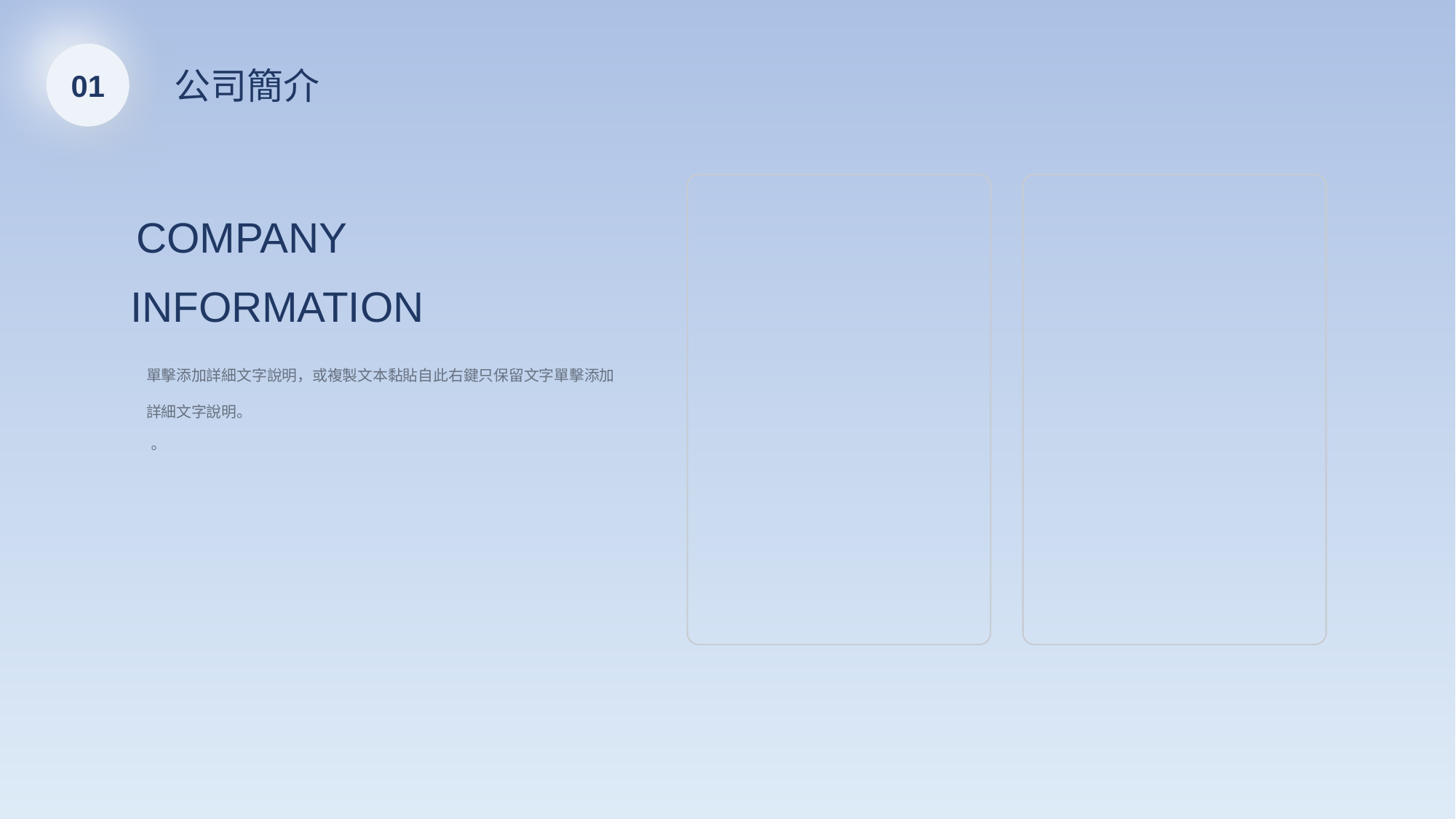

01
公司簡介

COMPANY
INFORMATION
單擊添加詳細文字說明，或複製文本黏貼自此右鍵只保留文字單擊添加詳細文字說明。
。